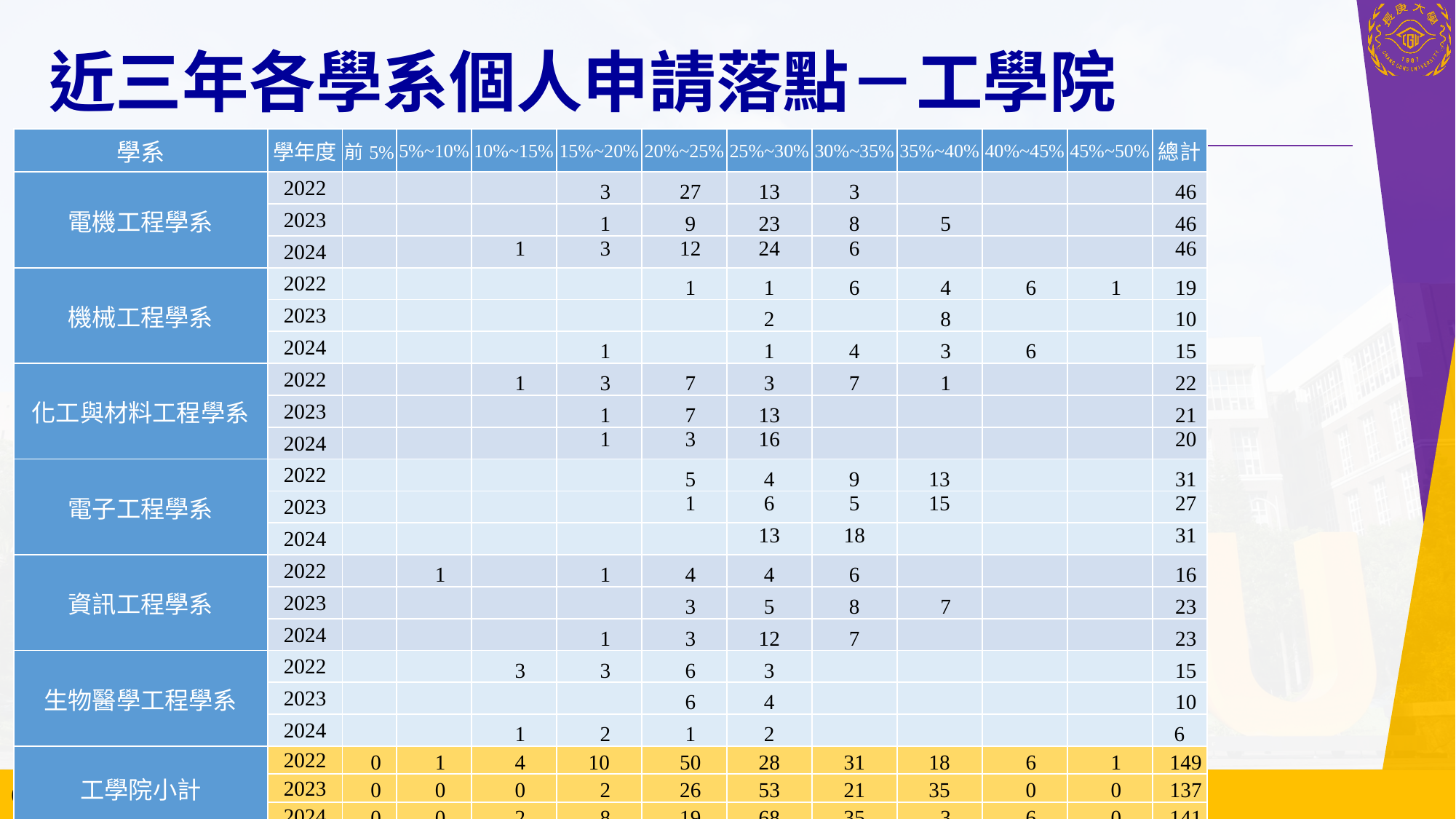

# 近三年各學系個人申請落點－工學院
| 學系 | 學年度 | 前5% | 5%~10% | 10%~15% | 15%~20% | 20%~25% | 25%~30% | 30%~35% | 35%~40% | 40%~45% | 45%~50% | 總計 |
| --- | --- | --- | --- | --- | --- | --- | --- | --- | --- | --- | --- | --- |
| 電機工程學系 | 2022 |  |  |  | 3 | 27 | 13 | 3 |  |  |  | 46 |
|  | 2023 |  |  |  | 1 | 9 | 23 | 8 | 5 |  |  | 46 |
|  | 2024 |  |  | 1 | 3 | 12 | 24 | 6 |  |  |  | 46 |
| 機械工程學系 | 2022 |  |  |  |  | 1 | 1 | 6 | 4 | 6 | 1 | 19 |
|  | 2023 |  |  |  |  |  | 2 |  | 8 |  |  | 10 |
|  | 2024 |  |  |  | 1 |  | 1 | 4 | 3 | 6 |  | 15 |
| 化工與材料工程學系 | 2022 |  |  | 1 | 3 | 7 | 3 | 7 | 1 |  |  | 22 |
|  | 2023 |  |  |  | 1 | 7 | 13 |  |  |  |  | 21 |
|  | 2024 |  |  |  | 1 | 3 | 16 |  |  |  |  | 20 |
| 電子工程學系 | 2022 |  |  |  |  | 5 | 4 | 9 | 13 |  |  | 31 |
|  | 2023 |  |  |  |  | 1 | 6 | 5 | 15 |  |  | 27 |
|  | 2024 |  |  |  |  |  | 13 | 18 |  |  |  | 31 |
| 資訊工程學系 | 2022 |  | 1 |  | 1 | 4 | 4 | 6 |  |  |  | 16 |
|  | 2023 |  |  |  |  | 3 | 5 | 8 | 7 |  |  | 23 |
|  | 2024 |  |  |  | 1 | 3 | 12 | 7 |  |  |  | 23 |
| 生物醫學工程學系 | 2022 |  |  | 3 | 3 | 6 | 3 |  |  |  |  | 15 |
|  | 2023 |  |  |  |  | 6 | 4 |  |  |  |  | 10 |
|  | 2024 |  |  | 1 | 2 | 1 | 2 |  |  |  |  | 6 |
| 工學院小計 | 2022 | 0 | 1 | 4 | 10 | 50 | 28 | 31 | 18 | 6 | 1 | 149 |
|  | 2023 | 0 | 0 | 0 | 2 | 26 | 53 | 21 | 35 | 0 | 0 | 137 |
|  | 2024 | 0 | 0 | 2 | 8 | 19 | 68 | 35 | 3 | 6 | 0 | 141 |
14